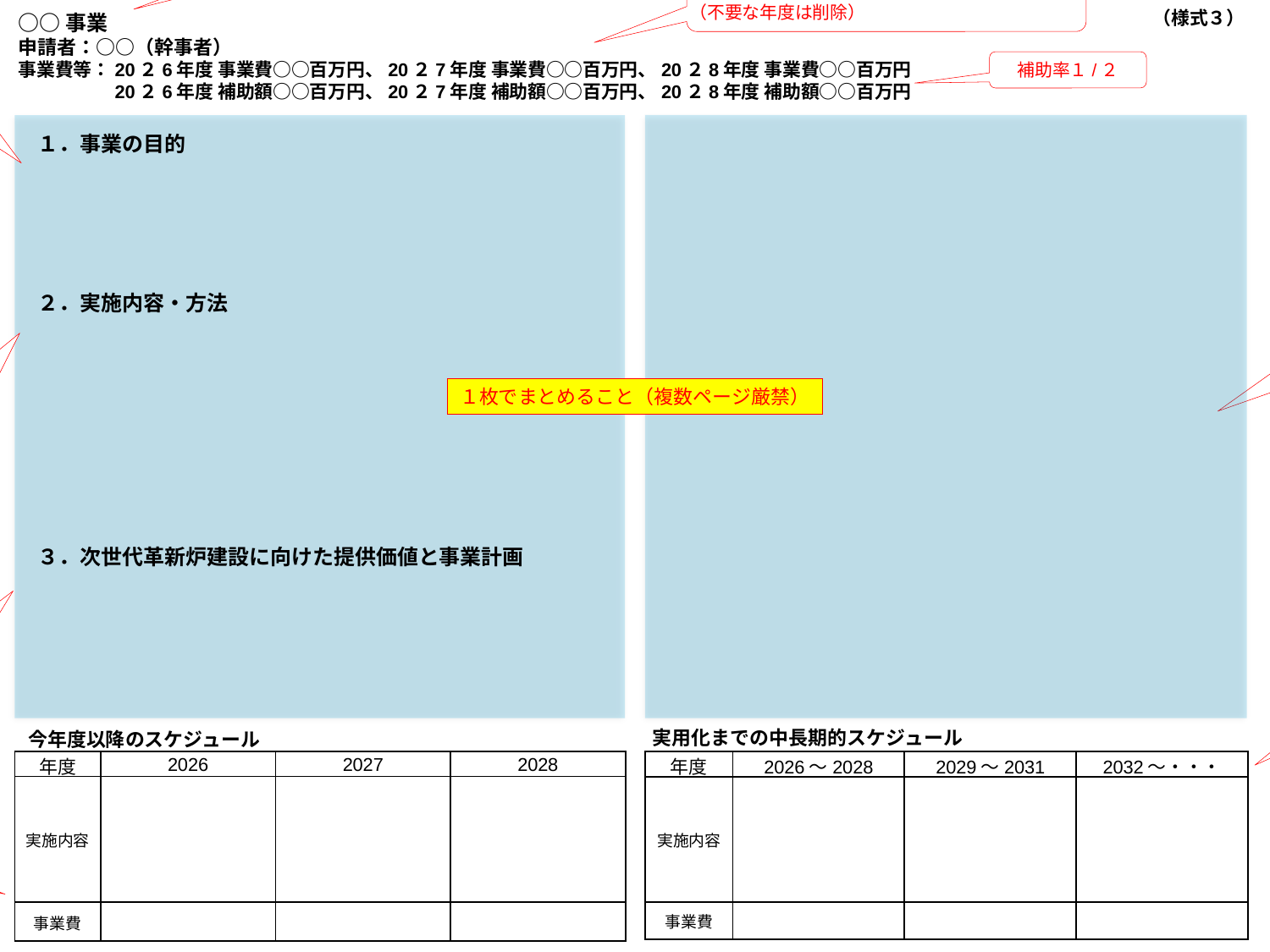

（様式３）
事業名を記載
今年度応募の実施年数分記載すること
（不要な年度は削除）
○○事業
申請者：○○（幹事者）
事業費等：20２6年度 事業費○○百万円、20２7年度 事業費○○百万円、20２8年度 事業費○○百万円
　　　　　20２6年度 補助額○○百万円、20２7年度 補助額○○百万円、20２8年度 補助額○○百万円
事業実施の背景や具体的な課題、事業の目的について、募集要項の「Ⅰ 事業概要＞1 事業目的」に沿った目的で実施する旨を記載すること。
補助率１/２

　１．事業の目的

　２．実施内容・方法

　３．次世代革新炉建設に向けた提供価値と事業計画

記載項目について、それぞれ簡潔に記載。図表等を用いてわかりやすく記載すること。
フォーマットについては適宜変更してよい。
募集要領の「Ⅱ 補助対象＞２ 対象事業の要件」に沿って、「①次世代革新炉の技術開発」、「②次世代革新炉の開発・建設に向けた原子力産業基盤強化」のいずれか（またはその両方）に該当することを明記し、募集要領（表１）に掲げる技術項目の該当項目とその内容を記載すること。
１枚でまとめること（複数ページ厳禁）
次世代革新炉建設に向けた課題・ニーズを想定した上で、提供価値とそれを実現する事業計画（本間接補助事業を含む事業全体の計画）を記載すること。

年限の区切りは事業計画に合うように適宜変更のこと。
実用化までの中長期的スケジュール
今年度以降のスケジュール
| 年度 | 2026～2028 | 2029～2031 | 2032～・・・ |
| --- | --- | --- | --- |
| 実施内容 |  |  |  |
| 事業費 |  |  |  |
| 年度 | 2026 | 2027 | 2028 |
| --- | --- | --- | --- |
| 実施内容 |  |  |  |
| 事業費 |  |  |  |
各年度のスケジュールが判別できるように記載すること。
事業費については、補助対象外の費用も含めた記載としてもよい。